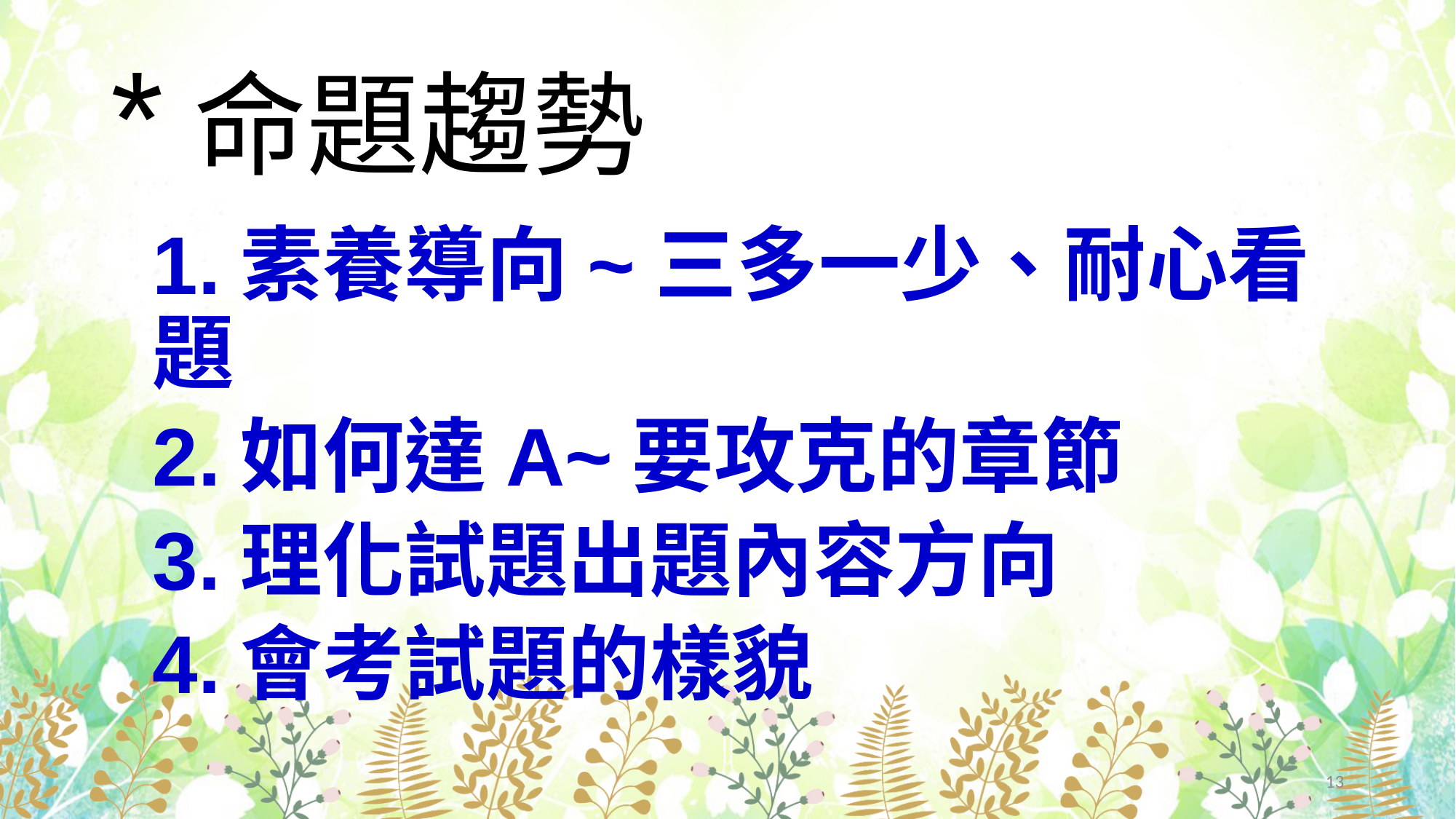

# *命題趨勢
1.素養導向~三多一少、耐心看題
2.如何達A~要攻克的章節
3.理化試題出題內容方向
4.會考試題的樣貌
13